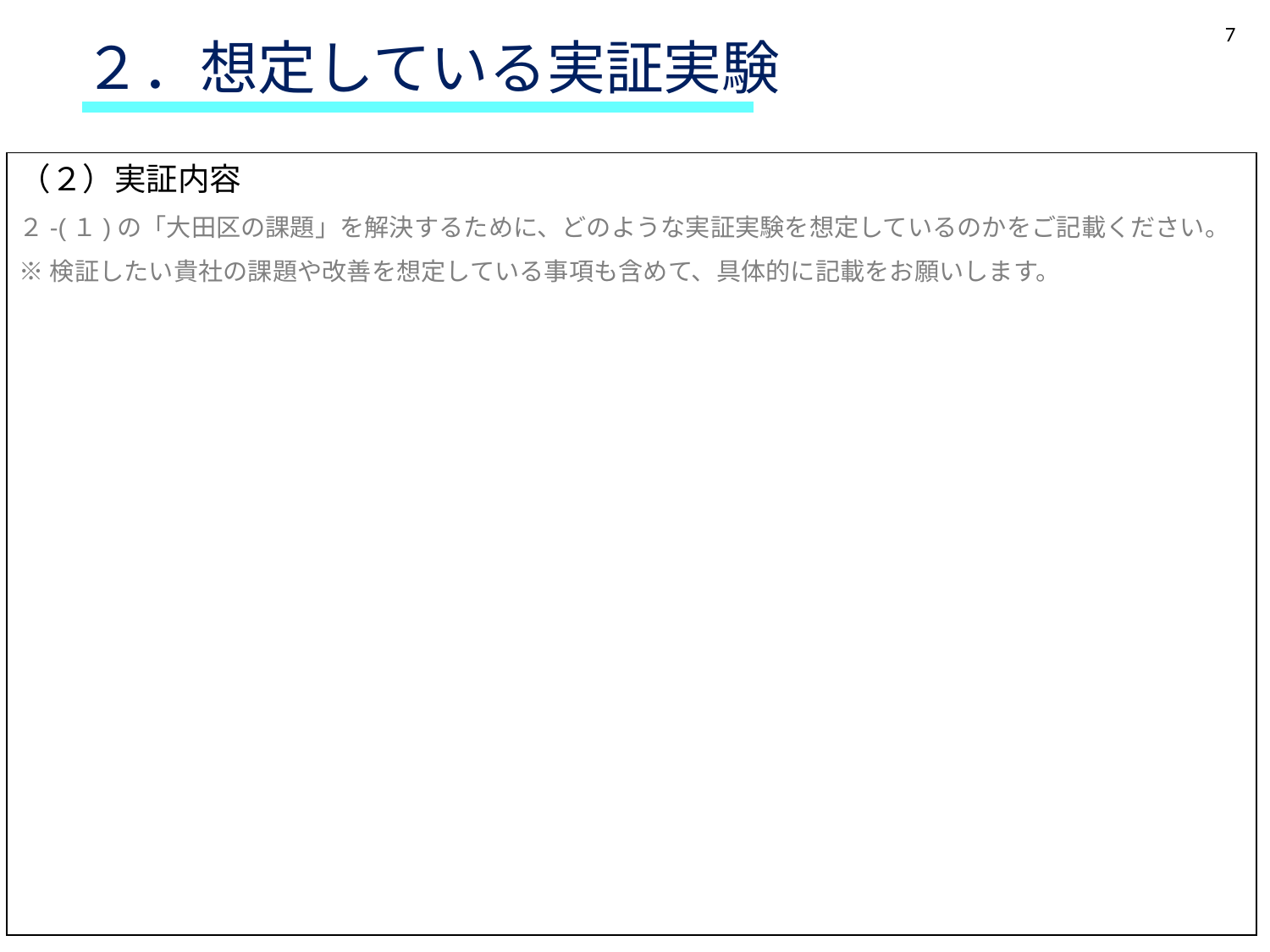

（２）実証内容
２-(１)の「大田区の課題」を解決するために、どのような実証実験を想定しているのかをご記載ください。
※検証したい貴社の課題や改善を想定している事項も含めて、具体的に記載をお願いします。